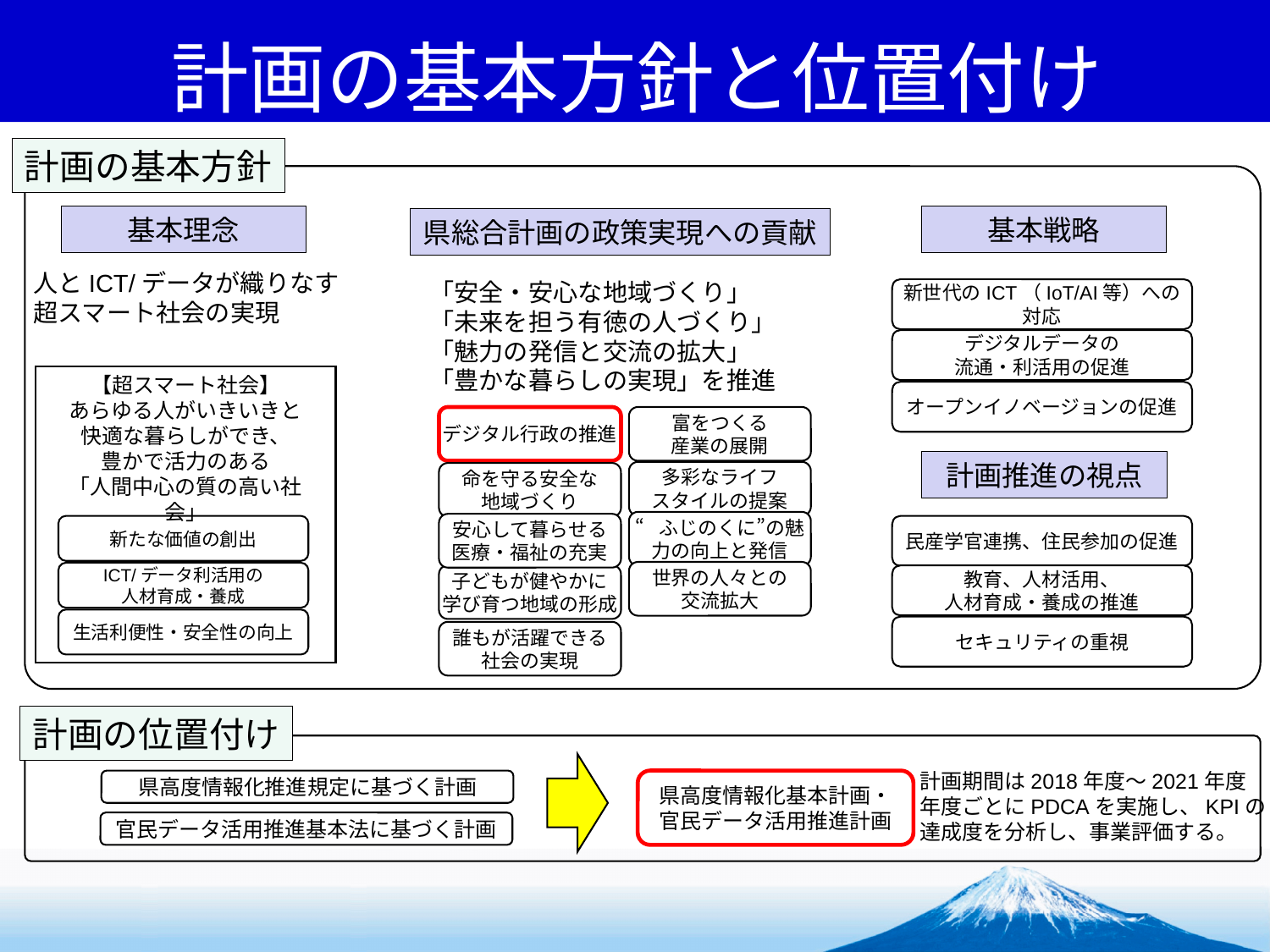

# 計画の基本方針と位置付け
計画の基本方針

県総合計画の政策実現への貢献
「安全・安心な地域づくり」
「未来を担う有徳の人づくり」
「魅力の発信と交流の拡大」
「豊かな暮らしの実現」を推進
富をつくる
産業の展開
多彩なライフ
スタイルの提案
命を守る安全な
地域づくり
“ふじのくに”の魅力の向上と発信
安心して暮らせる
医療・福祉の充実
世界の人々との
交流拡大
誰もが活躍できる
社会の実現
デジタル行政の推進
子どもが健やかに
学び育つ地域の形成
基本理念
基本戦略
人とICT/データが織りなす
超スマート社会の実現
新世代のICT（IoT/AI等）への対応
デジタルデータの
流通・利活用の促進
【超スマート社会】
あらゆる人がいきいきと
快適な暮らしができ、
豊かで活力のある
「人間中心の質の高い社会」
オープンイノベージョンの促進
計画推進の視点
新たな価値の創出
民産学官連携、住民参加の促進
ICT/データ利活用の
人材育成・養成
教育、人材活用、
人材育成・養成の推進
生活利便性・安全性の向上
セキュリティの重視
計画の位置付け

計画期間は2018年度〜2021年度
年度ごとにPDCAを実施し、KPIの
達成度を分析し、事業評価する。
県高度情報化推進規定に基づく計画
県高度情報化基本計画・
官民データ活用推進計画
官民データ活用推進基本法に基づく計画